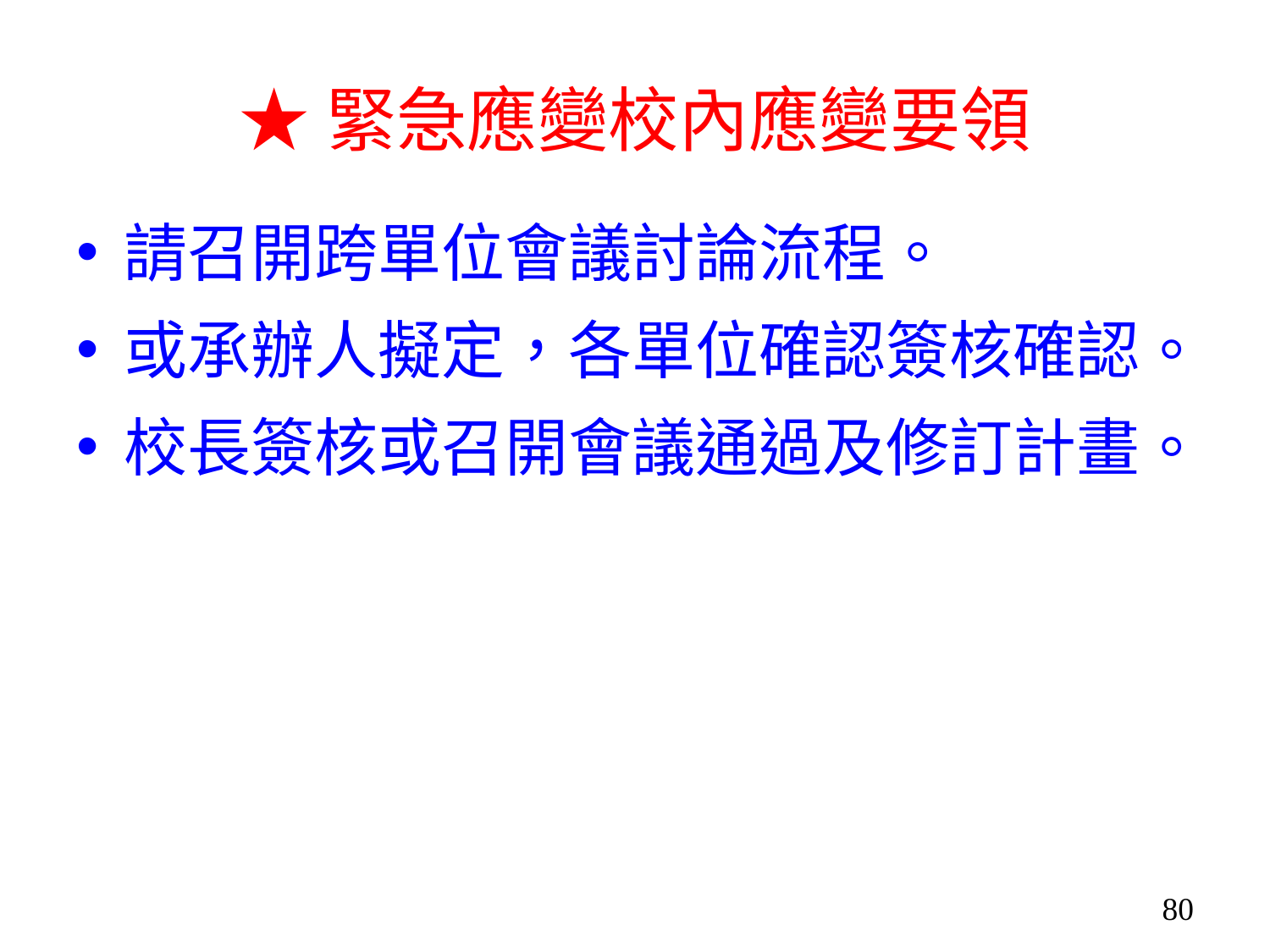

# ★緊急應變校內應變要領
請召開跨單位會議討論流程。
或承辦人擬定，各單位確認簽核確認。
校長簽核或召開會議通過及修訂計畫。

80